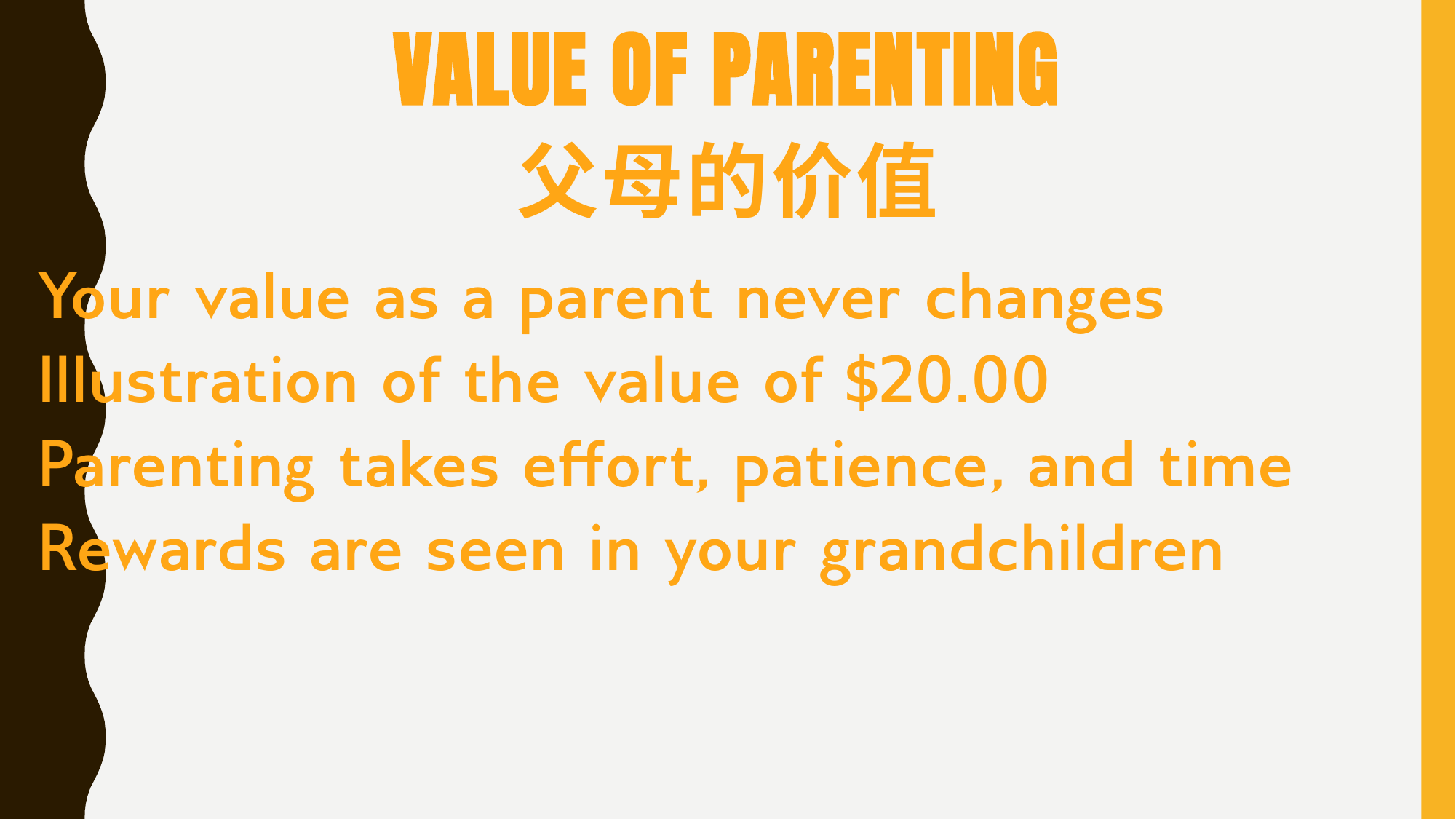

# Value of parenting 父母的价值
Your value as a parent never changes
Illustration of the value of $20.00
Parenting takes effort, patience, and time
Rewards are seen in your grandchildren